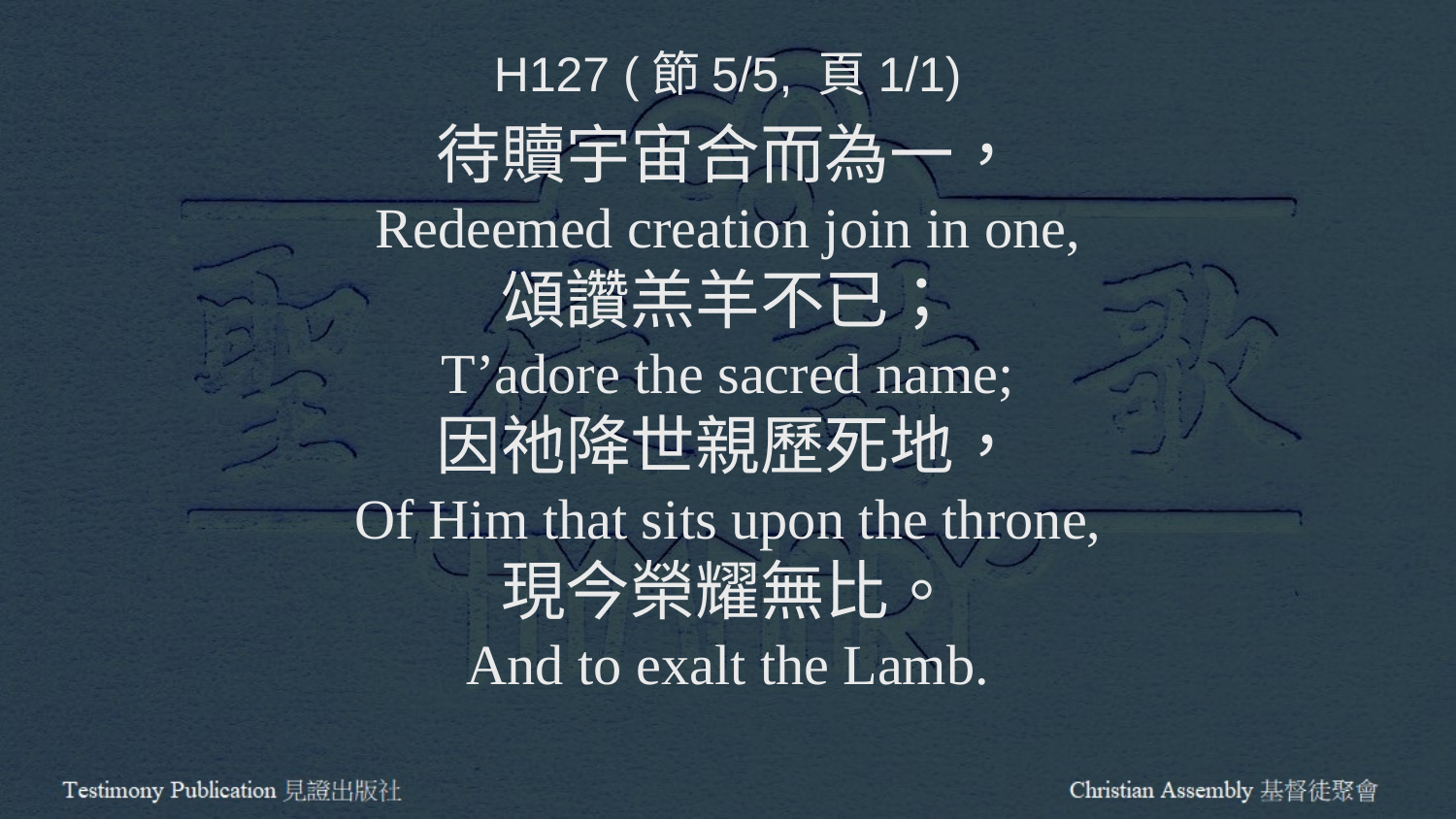

H127 (節5/5, 頁1/1)
待贖宇宙合而為一，
Redeemed creation join in one,
頌讚羔羊不已；
T’adore the sacred name;
因祂降世親歷死地，
Of Him that sits upon the throne,
現今榮耀無比。
And to exalt the Lamb.